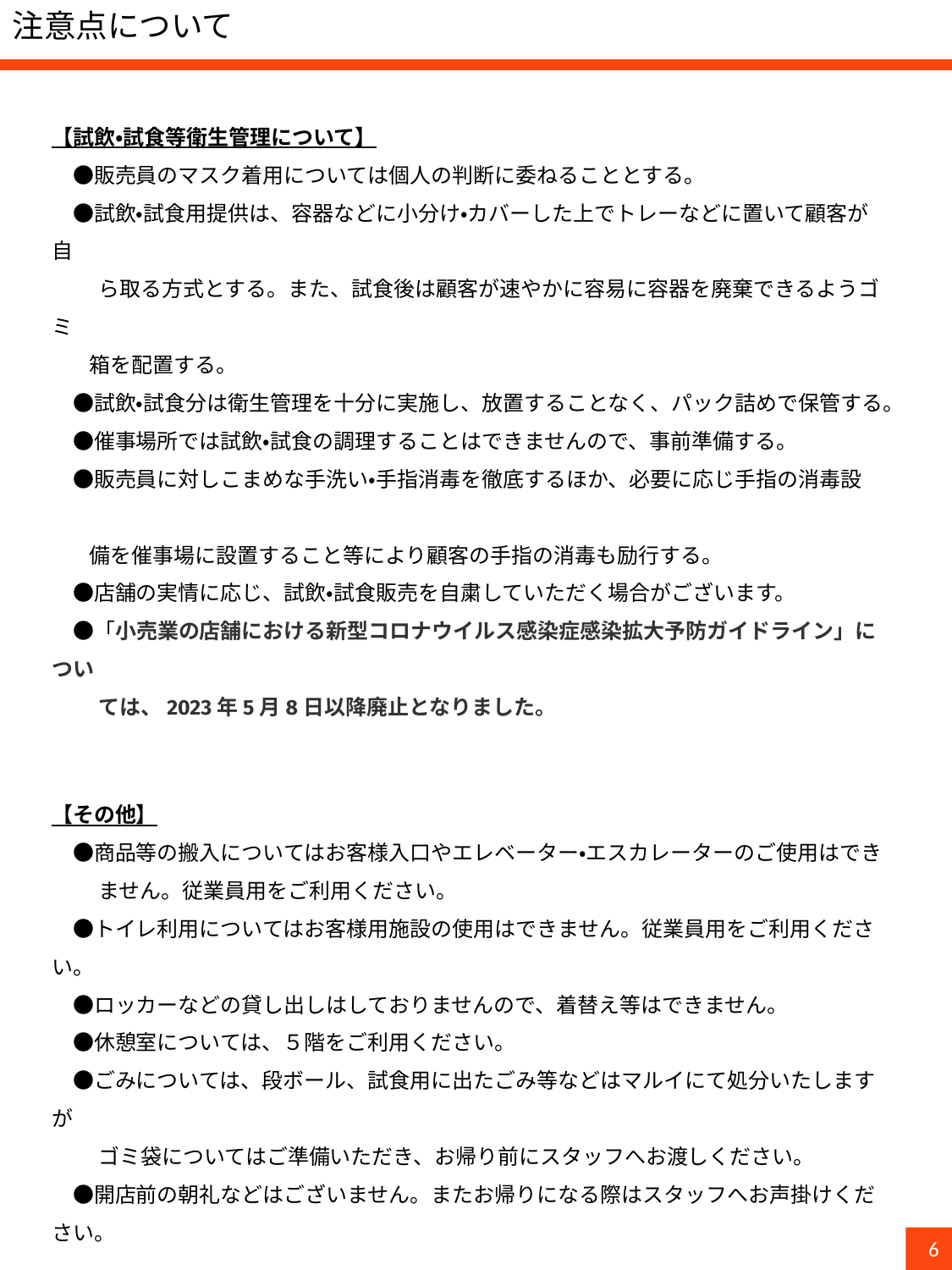

注意点について
【試飲・試食等衛生管理について】
　●販売員のマスク着用については個人の判断に委ねることとする。
　●試飲・試食用提供は、容器などに小分け・カバーした上でトレーなどに置いて顧客が自
　　 ら取る方式とする。また、試食後は顧客が速やかに容易に容器を廃棄できるようゴミ
       箱を配置する。
　●試飲・試食分は衛生管理を十分に実施し、放置することなく、パック詰めで保管する。
　●催事場所では試飲・試食の調理することはできませんので、事前準備する。
　●販売員に対しこまめな手洗い・手指消毒を徹底するほか、必要に応じ手指の消毒設
       備を催事場に設置すること等により顧客の手指の消毒も励行する。
　●店舗の実情に応じ、試飲・試食販売を自粛していただく場合がございます。
　●「小売業の店舗における新型コロナウイルス感染症感染拡大予防ガイドライン」につい
　　 ては、2023年5月8日以降廃止となりました。

【その他】
　●商品等の搬入についてはお客様入口やエレベーター・エスカレーターのご使用はでき
　　 ません。従業員用をご利用ください。
　●トイレ利用についてはお客様用施設の使用はできません。従業員用をご利用ください。
　●ロッカーなどの貸し出しはしておりませんので、着替え等はできません。
　●休憩室については、５階をご利用ください。
　●ごみについては、段ボール、試食用に出たごみ等などはマルイにて処分いたしますが
　 　ゴミ袋についてはご準備いただき、お帰り前にスタッフへお渡しください。
　●開店前の朝礼などはございません。またお帰りになる際はスタッフへお声掛けください。

6